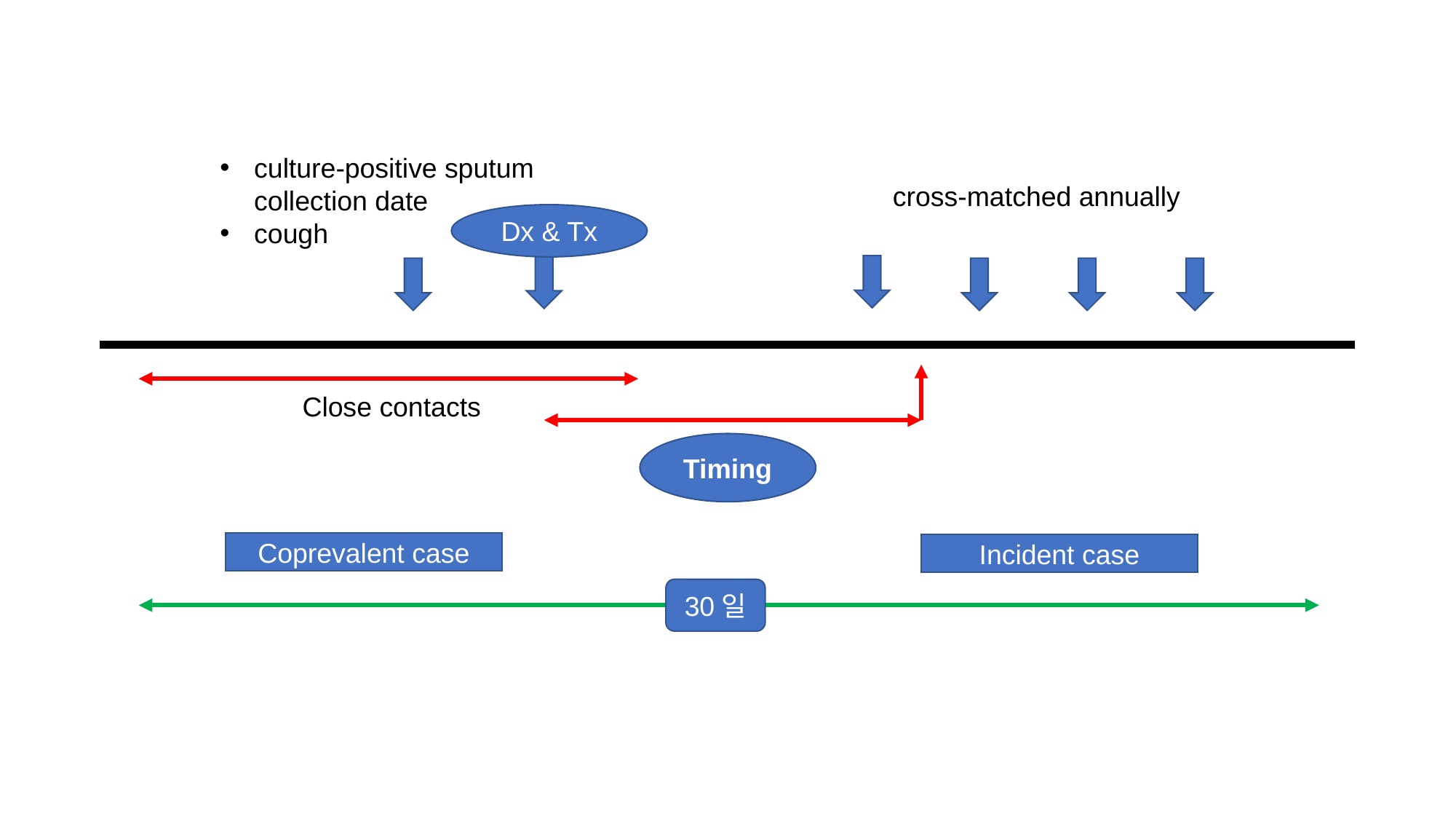

culture-positive sputum collection date
cough
cross-matched annually
Dx & Tx

Close contacts
Timing
Coprevalent case
Incident case
30일